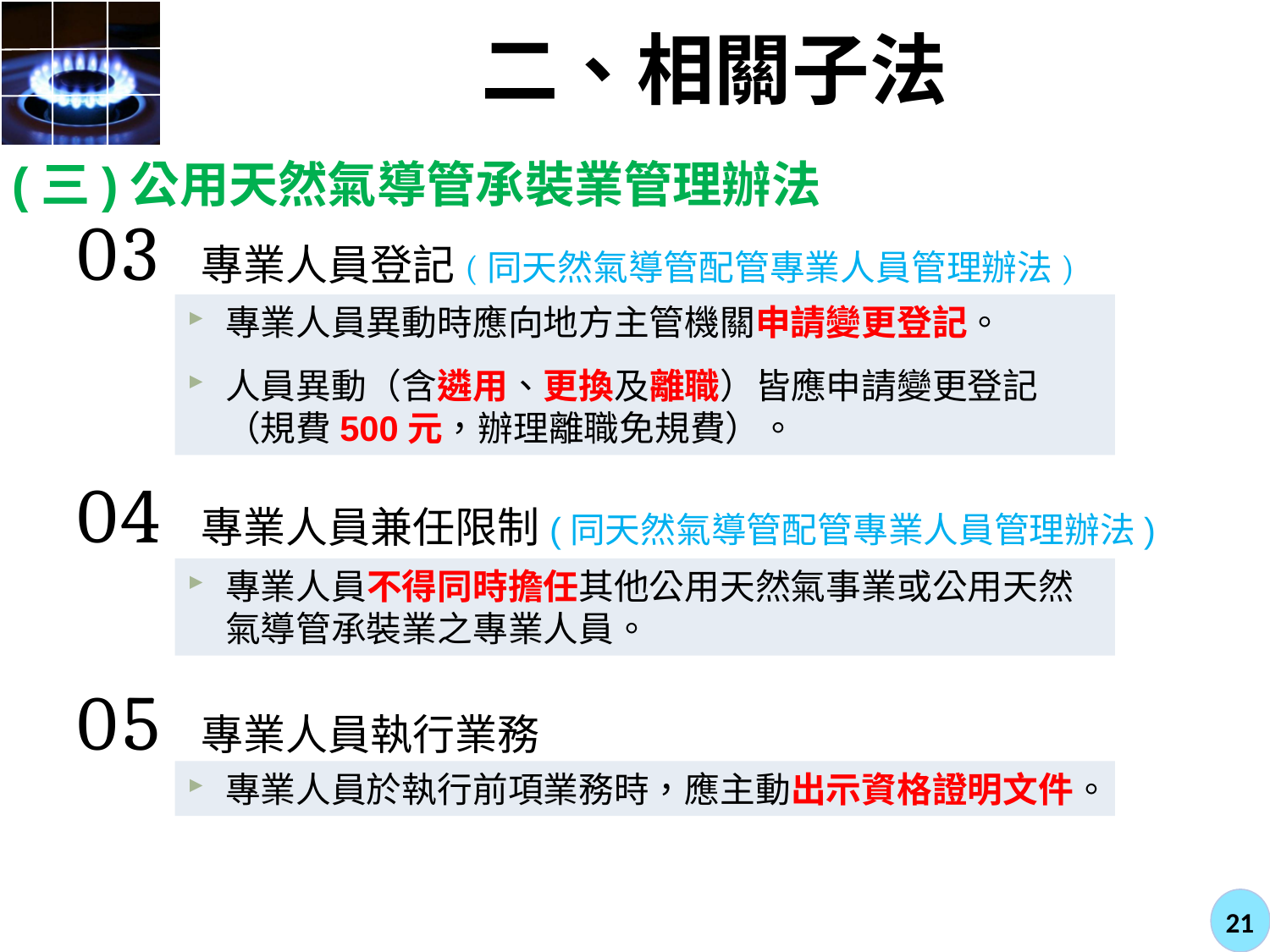

# 二、相關子法
(三)公用天然氣導管承裝業管理辦法
03 專業人員登記(同天然氣導管配管專業人員管理辦法)

04 專業人員兼任限制(同天然氣導管配管專業人員管理辦法)

05 專業人員執行業務
專業人員異動時應向地方主管機關申請變更登記。
人員異動（含遴用、更換及離職）皆應申請變更登記（規費500元，辦理離職免規費）。
專業人員不得同時擔任其他公用天然氣事業或公用天然氣導管承裝業之專業人員。
專業人員於執行前項業務時，應主動出示資格證明文件。
21